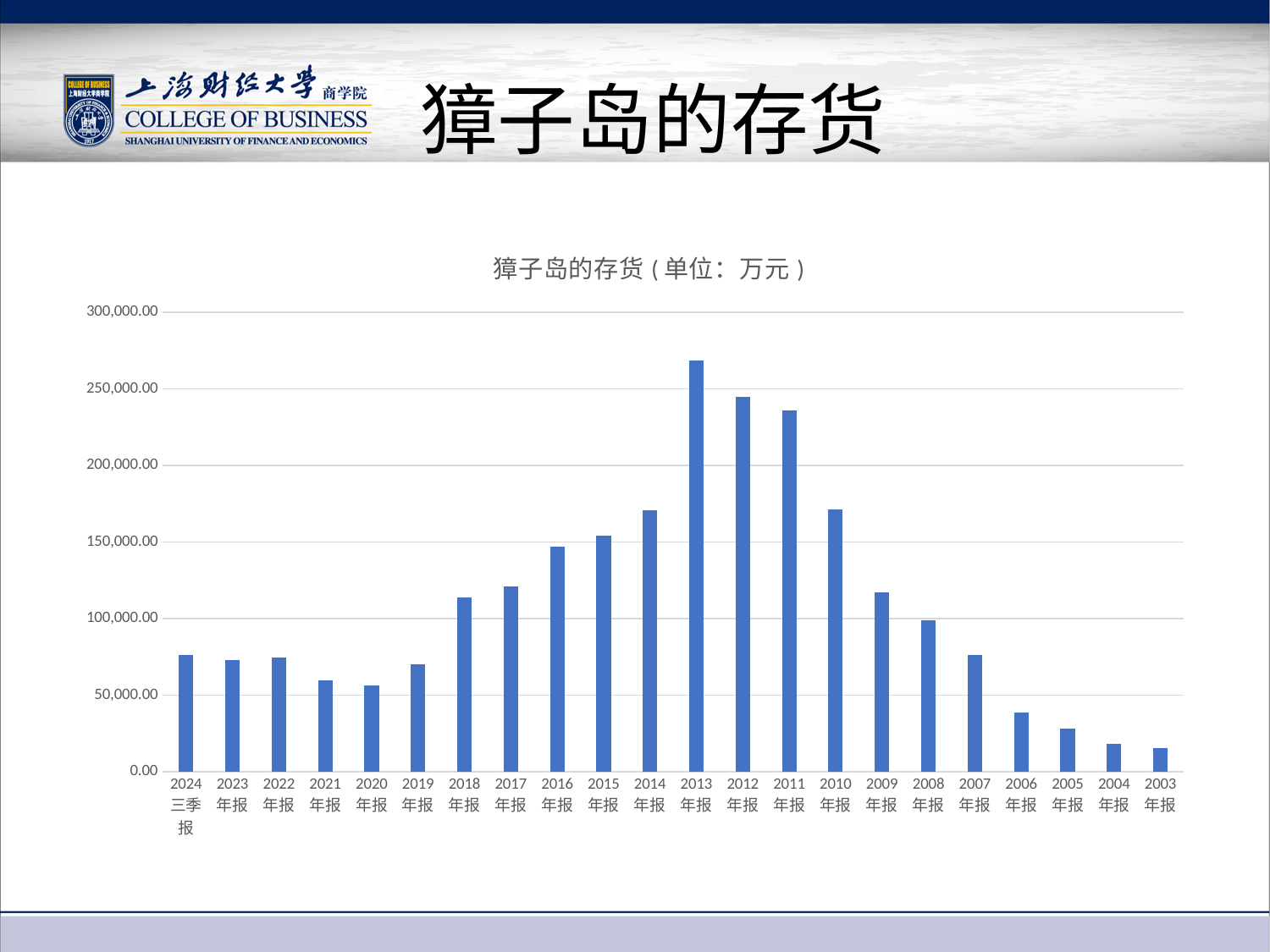

# 獐子岛的存货

### Chart:     獐子岛的存货(单位：万元)

| Category |     存货 |
|---|---|
| 2024 三季报 | 76198.39 |
| 2023 年报 | 73168.92 |
| 2022 年报 | 74682.65 |
| 2021 年报 | 59628.14 |
| 2020 年报 | 56167.25 |
| 2019 年报 | 70475.27 |
| 2018 年报 | 113885.86 |
| 2017 年报 | 120917.08 |
| 2016 年报 | 147270.34 |
| 2015 年报 | 154340.1 |
| 2014 年报 | 170675.56 |
| 2013 年报 | 268435.22 |
| 2012 年报 | 244949.12 |
| 2011 年报 | 235786.43 |
| 2010 年报 | 171558.74 |
| 2009 年报 | 117296.57 |
| 2008 年报 | 99018.98 |
| 2007 年报 | 76300.16 |
| 2006 年报 | 38866.75 |
| 2005 年报 | 28198.75 |
| 2004 年报 | 18587.08 |
| 2003 年报 | 15288.46 |